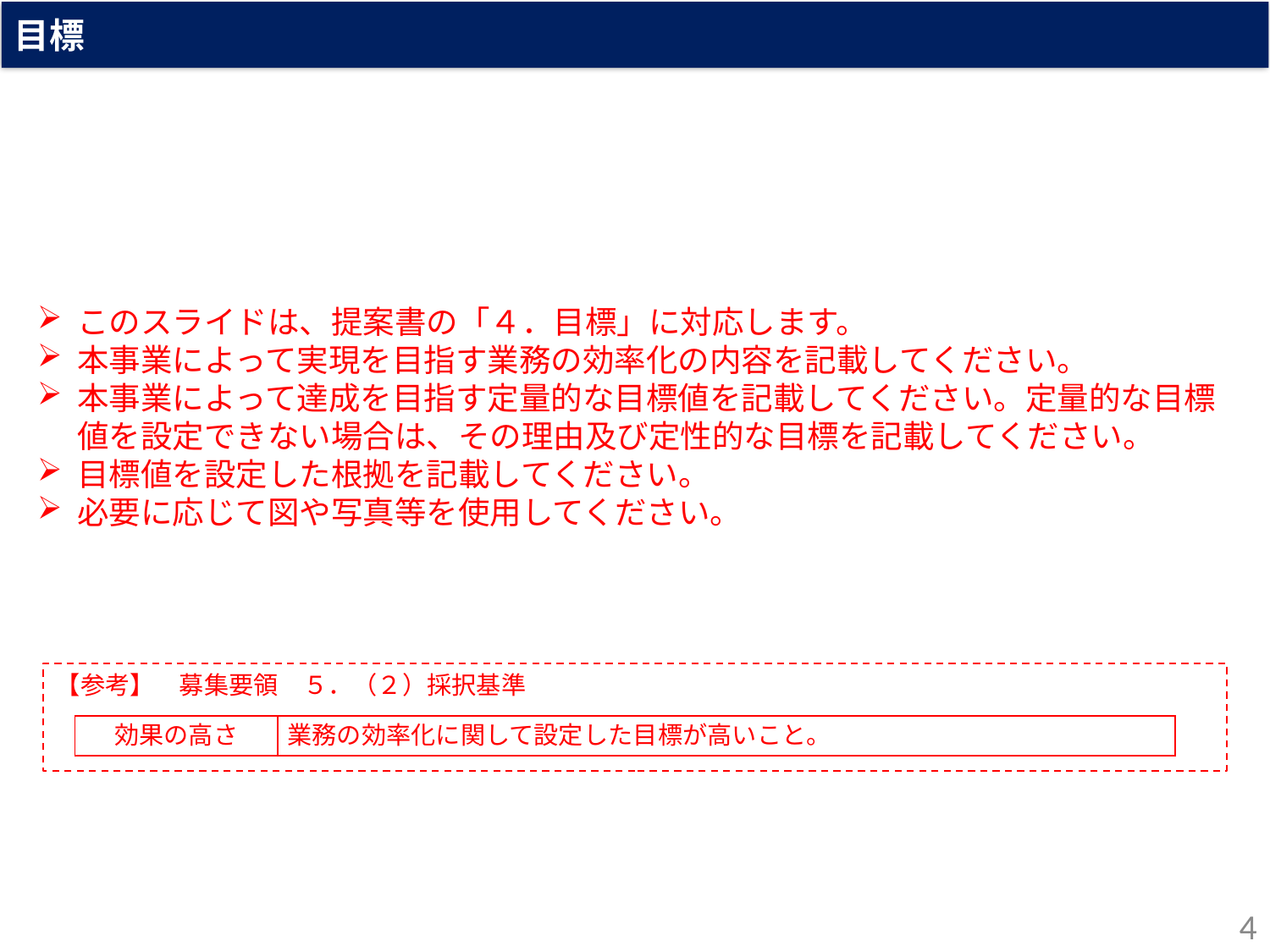

目標
このスライドは、提案書の「４．目標」に対応します。
本事業によって実現を目指す業務の効率化の内容を記載してください。
本事業によって達成を目指す定量的な目標値を記載してください。定量的な目標値を設定できない場合は、その理由及び定性的な目標を記載してください。
目標値を設定した根拠を記載してください。
必要に応じて図や写真等を使用してください。
【参考】　募集要領　５．（２）採択基準
| 効果の高さ | 業務の効率化に関して設定した目標が高いこと。 |
| --- | --- |
4